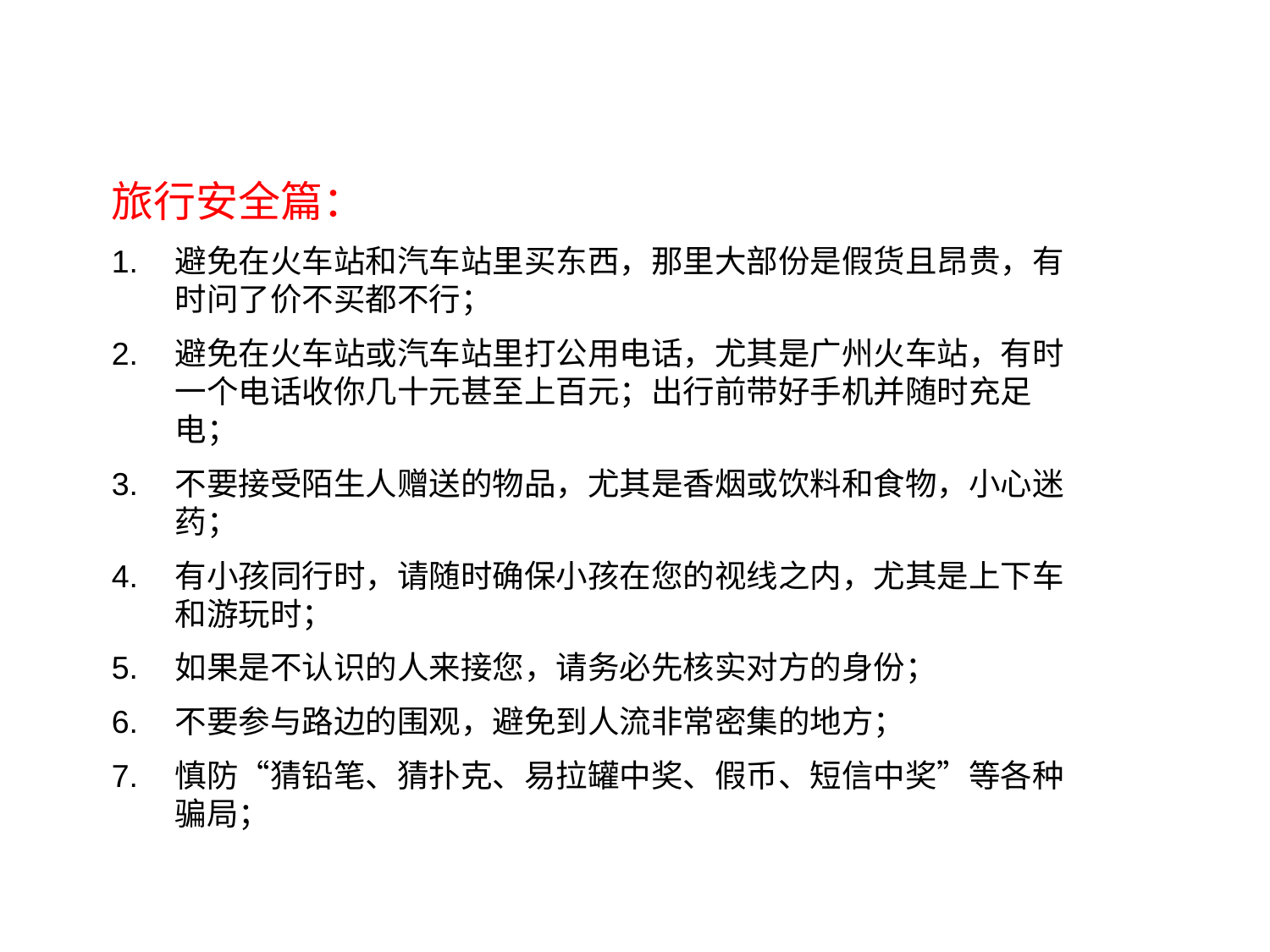

旅行安全篇：
避免在火车站和汽车站里买东西，那里大部份是假货且昂贵，有时问了价不买都不行；
避免在火车站或汽车站里打公用电话，尤其是广州火车站，有时一个电话收你几十元甚至上百元；出行前带好手机并随时充足电；
不要接受陌生人赠送的物品，尤其是香烟或饮料和食物，小心迷药；
有小孩同行时，请随时确保小孩在您的视线之内，尤其是上下车和游玩时；
如果是不认识的人来接您，请务必先核实对方的身份；
不要参与路边的围观，避免到人流非常密集的地方；
慎防“猜铅笔、猜扑克、易拉罐中奖、假币、短信中奖”等各种骗局；